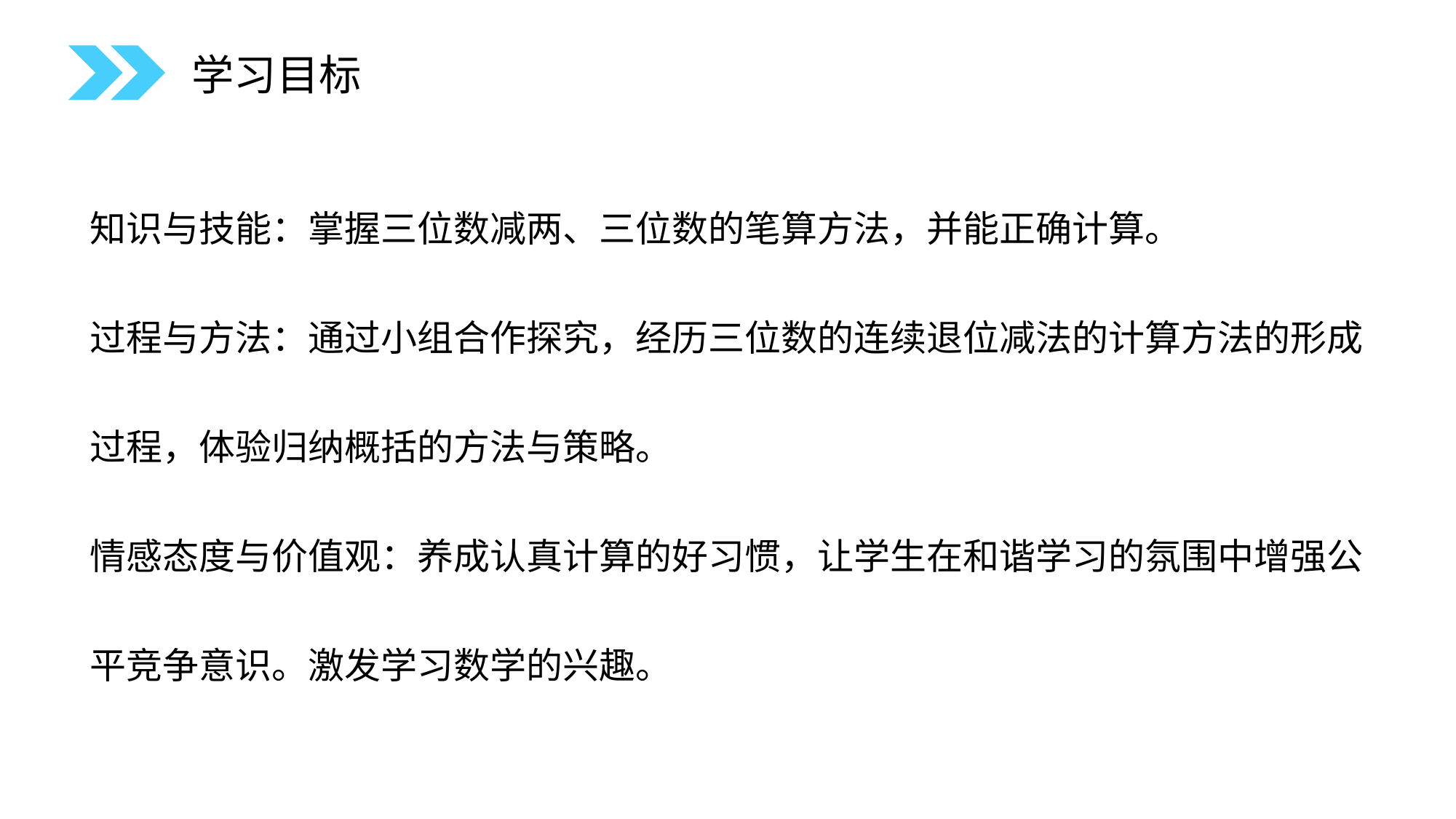

学习目标
知识与技能：掌握三位数减两、三位数的笔算方法，并能正确计算。
过程与方法：通过小组合作探究，经历三位数的连续退位减法的计算方法的形成过程，体验归纳概括的方法与策略。
情感态度与价值观：养成认真计算的好习惯，让学生在和谐学习的氛围中增强公平竞争意识。激发学习数学的兴趣。